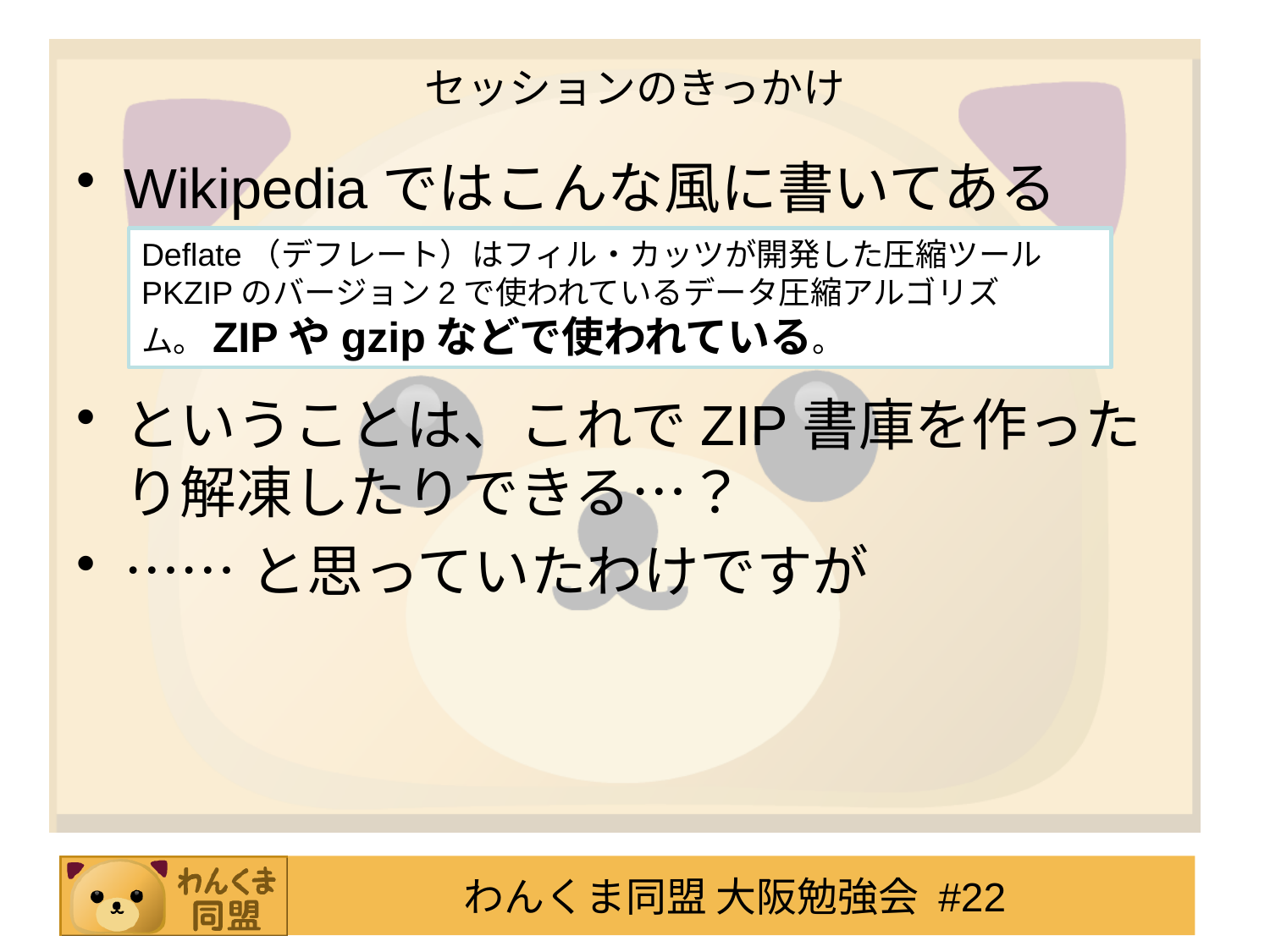

# セッションのきっかけ
Wikipediaではこんな風に書いてある

ということは、これでZIP書庫を作ったり解凍したりできる…？
……と思っていたわけですが

Deflate（デフレート）はフィル・カッツが開発した圧縮ツールPKZIPのバージョン2で使われているデータ圧縮アルゴリズム。ZIPやgzipなどで使われている。